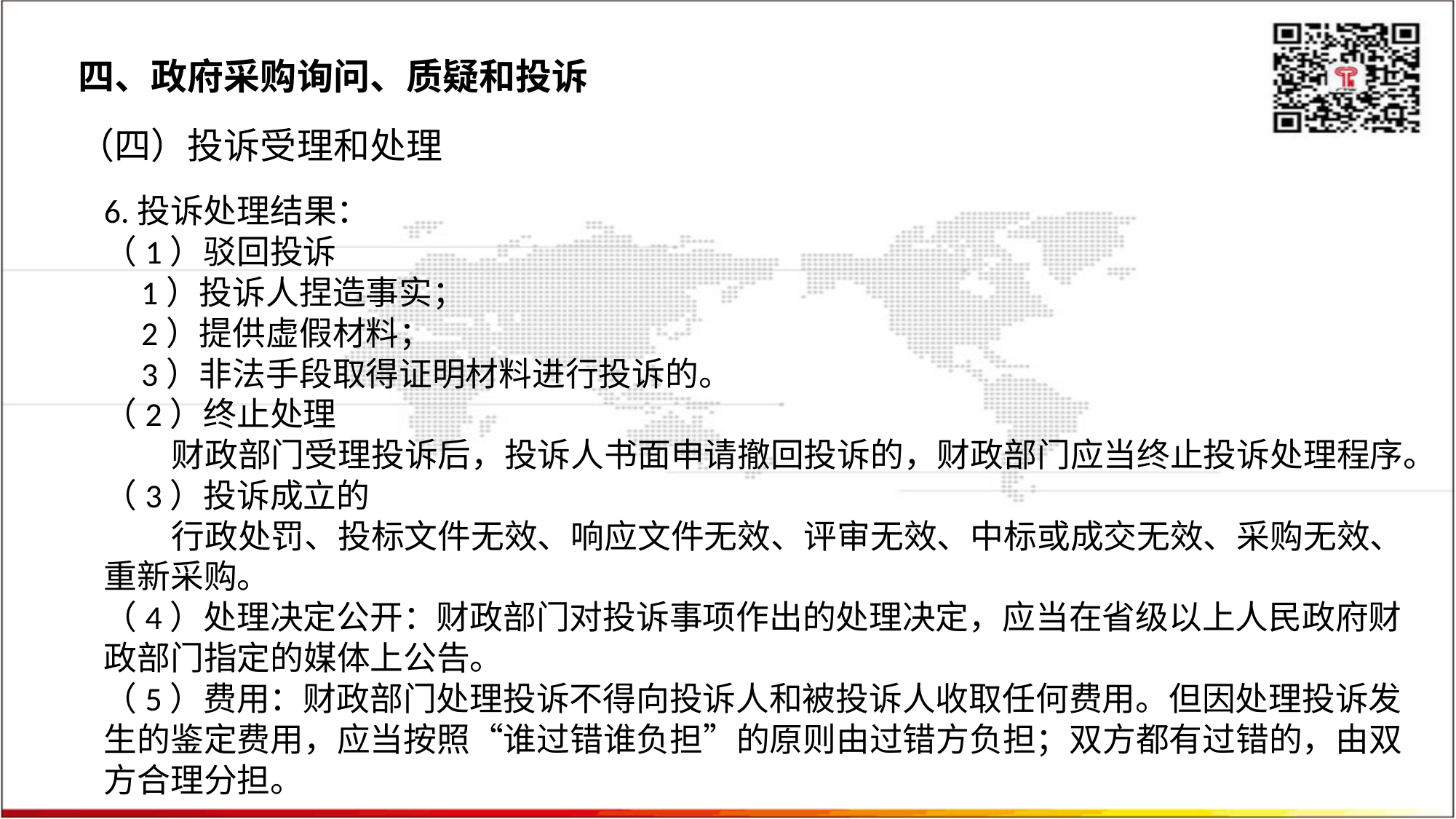

四、政府采购询问、质疑和投诉
（四）投诉受理和处理
6.投诉处理结果：
（1）驳回投诉
     1）投诉人捏造事实；
     2）提供虚假材料；
     3）非法手段取得证明材料进行投诉的。
（2）终止处理
        财政部门受理投诉后，投诉人书面申请撤回投诉的，财政部门应当终止投诉处理程序。
（3）投诉成立的
        行政处罚、投标文件无效、响应文件无效、评审无效、中标或成交无效、采购无效、重新采购。
（4）处理决定公开：财政部门对投诉事项作出的处理决定，应当在省级以上人民政府财政部门指定的媒体上公告。
（5）费用：财政部门处理投诉不得向投诉人和被投诉人收取任何费用。但因处理投诉发生的鉴定费用，应当按照“谁过错谁负担”的原则由过错方负担；双方都有过错的，由双方合理分担。